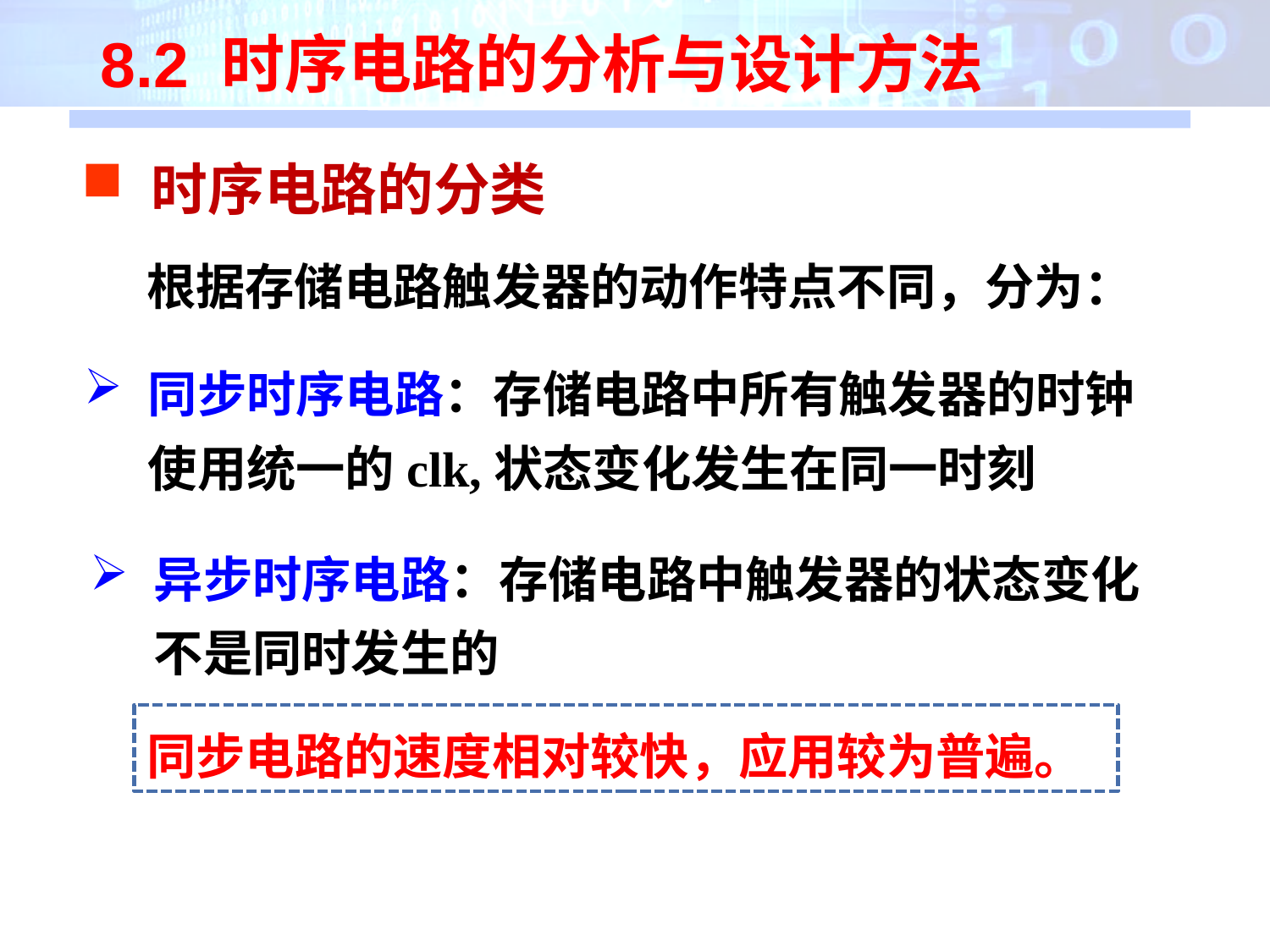

8.2 时序电路的分析与设计方法
 时序电路的分类
根据存储电路触发器的动作特点不同，分为：
同步时序电路：存储电路中所有触发器的时钟使用统一的clk,状态变化发生在同一时刻
异步时序电路：存储电路中触发器的状态变化不是同时发生的
同步电路的速度相对较快，应用较为普遍。